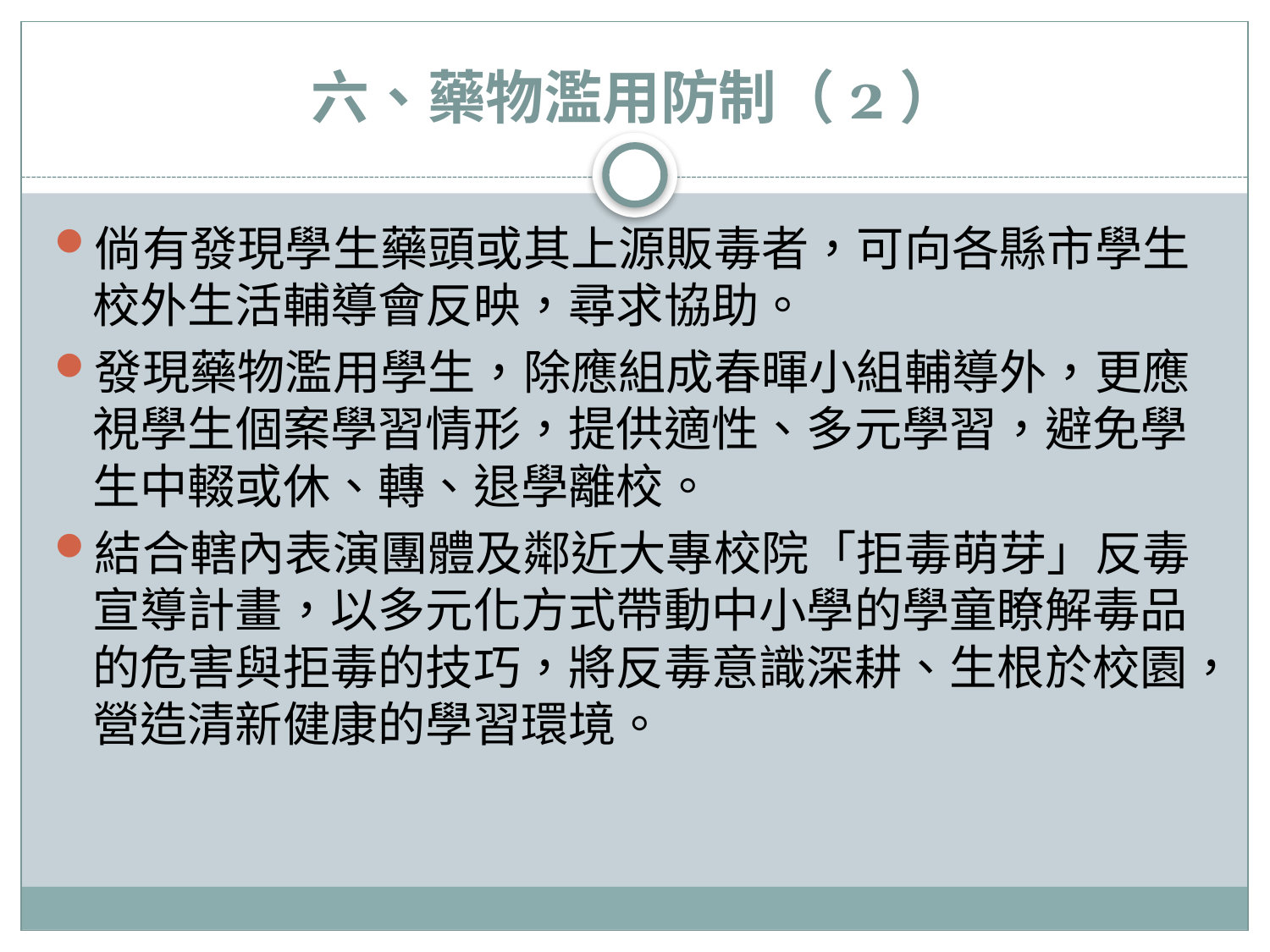

# 六、藥物濫用防制（2）
倘有發現學生藥頭或其上源販毒者，可向各縣市學生校外生活輔導會反映，尋求協助。
發現藥物濫用學生，除應組成春暉小組輔導外，更應視學生個案學習情形，提供適性、多元學習，避免學生中輟或休、轉、退學離校。
結合轄內表演團體及鄰近大專校院「拒毒萌芽」反毒宣導計畫，以多元化方式帶動中小學的學童瞭解毒品的危害與拒毒的技巧，將反毒意識深耕、生根於校園，營造清新健康的學習環境。